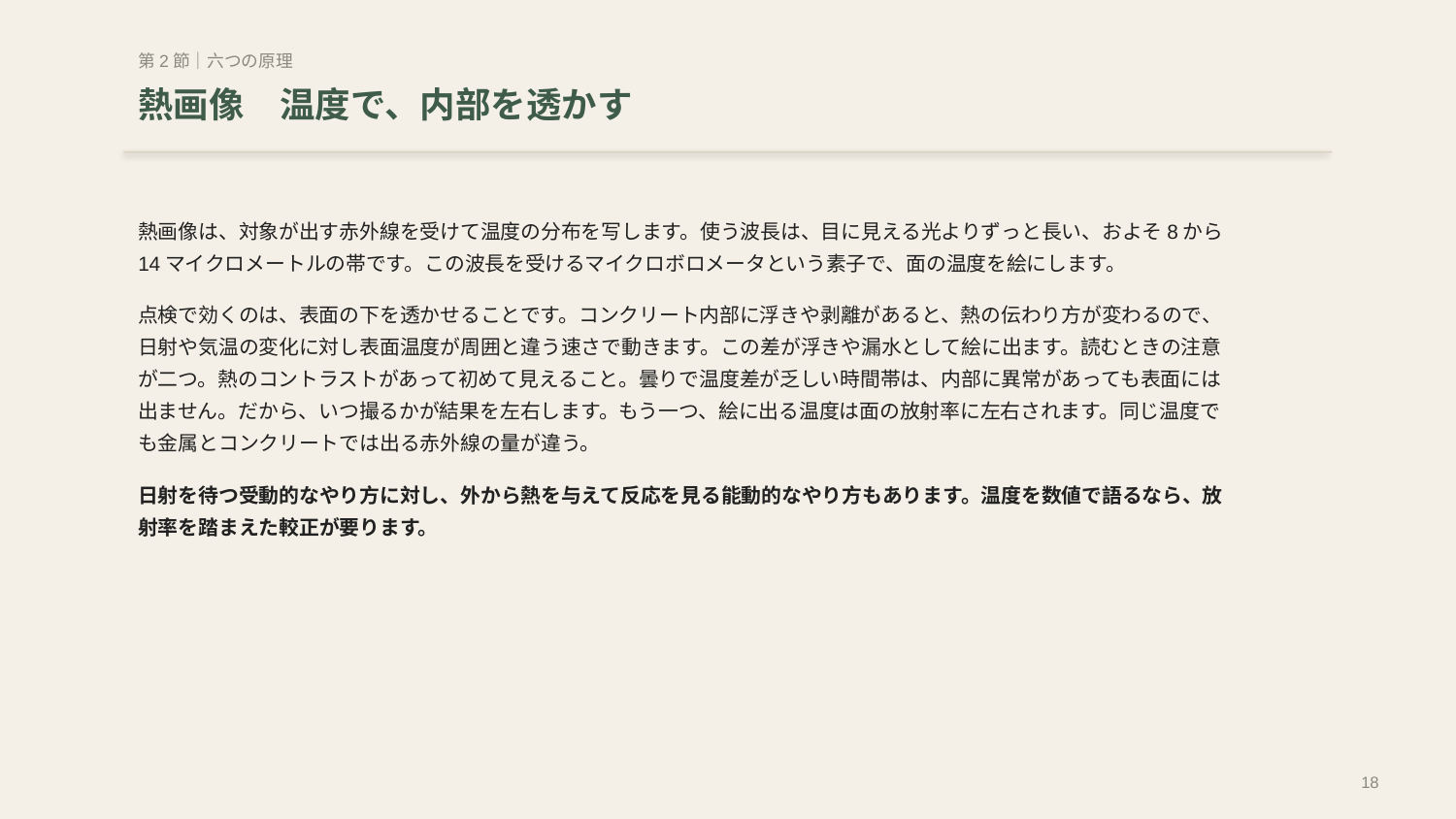

第2節｜六つの原理
熱画像　温度で、内部を透かす

熱画像は、対象が出す赤外線を受けて温度の分布を写します。使う波長は、目に見える光よりずっと長い、およそ8から14マイクロメートルの帯です。この波長を受けるマイクロボロメータという素子で、面の温度を絵にします。
点検で効くのは、表面の下を透かせることです。コンクリート内部に浮きや剥離があると、熱の伝わり方が変わるので、日射や気温の変化に対し表面温度が周囲と違う速さで動きます。この差が浮きや漏水として絵に出ます。読むときの注意が二つ。熱のコントラストがあって初めて見えること。曇りで温度差が乏しい時間帯は、内部に異常があっても表面には出ません。だから、いつ撮るかが結果を左右します。もう一つ、絵に出る温度は面の放射率に左右されます。同じ温度でも金属とコンクリートでは出る赤外線の量が違う。
日射を待つ受動的なやり方に対し、外から熱を与えて反応を見る能動的なやり方もあります。温度を数値で語るなら、放射率を踏まえた較正が要ります。
18